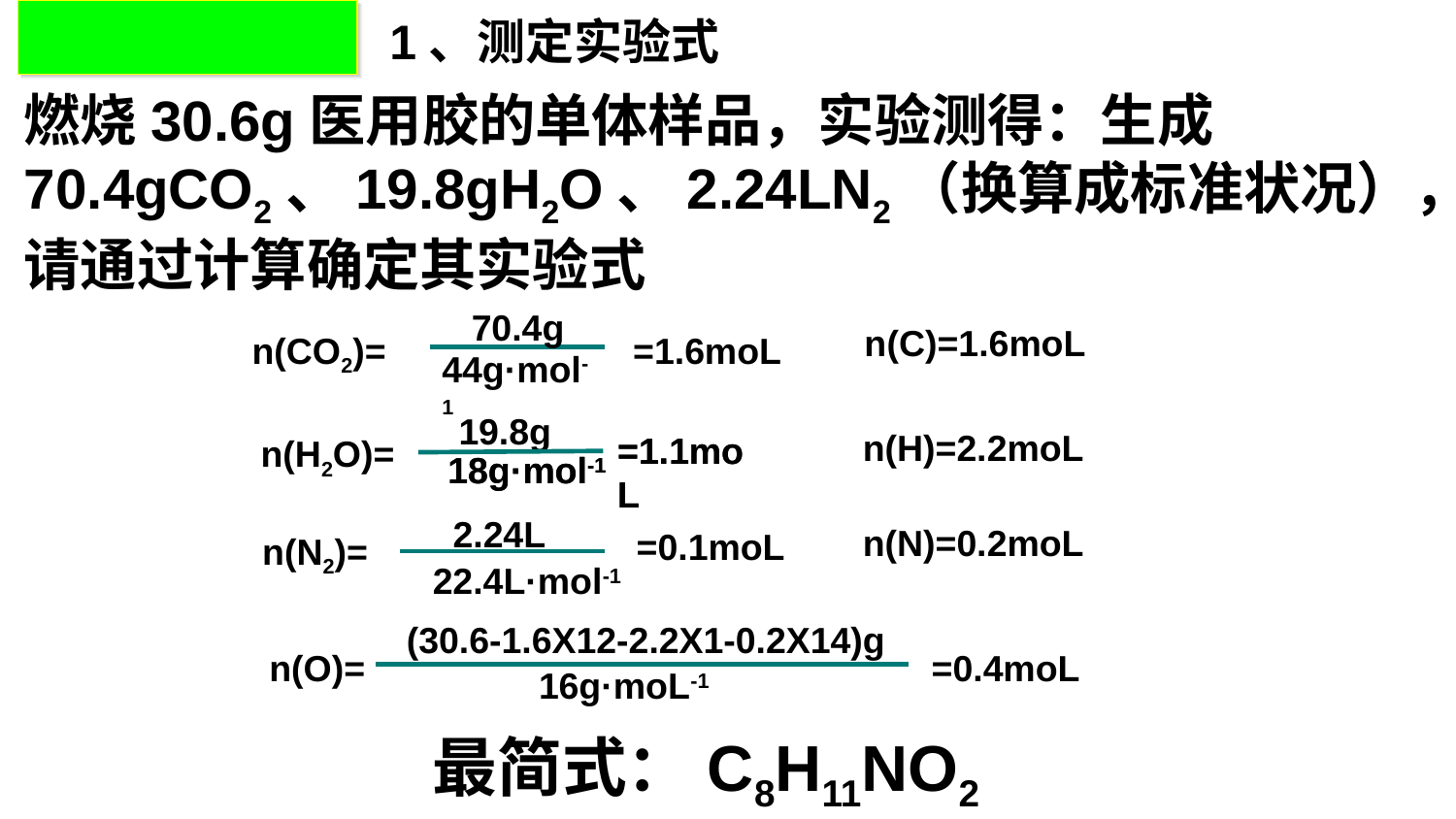

确定分子式：
1、测定实验式
燃烧30.6g医用胶的单体样品，实验测得：生成70.4gCO2、19.8gH2O、2.24LN2（换算成标准状况），请通过计算确定其实验式
70.4g
n(CO2)=
=1.6moL
44g·mol-1
n(C)=1.6moL
19.8g
=1.1moL
=1.1moL
n(H2O)=
18g·mol-1
18g·mol-1
n(H)=2.2moL
2.24L
22.4L·mol-1
=0.1moL
n(N2)=
n(N)=0.2moL
(30.6-1.6X12-2.2X1-0.2X14)g
16g·moL-1
n(O)=
=0.4moL
最简式：C8H11NO2